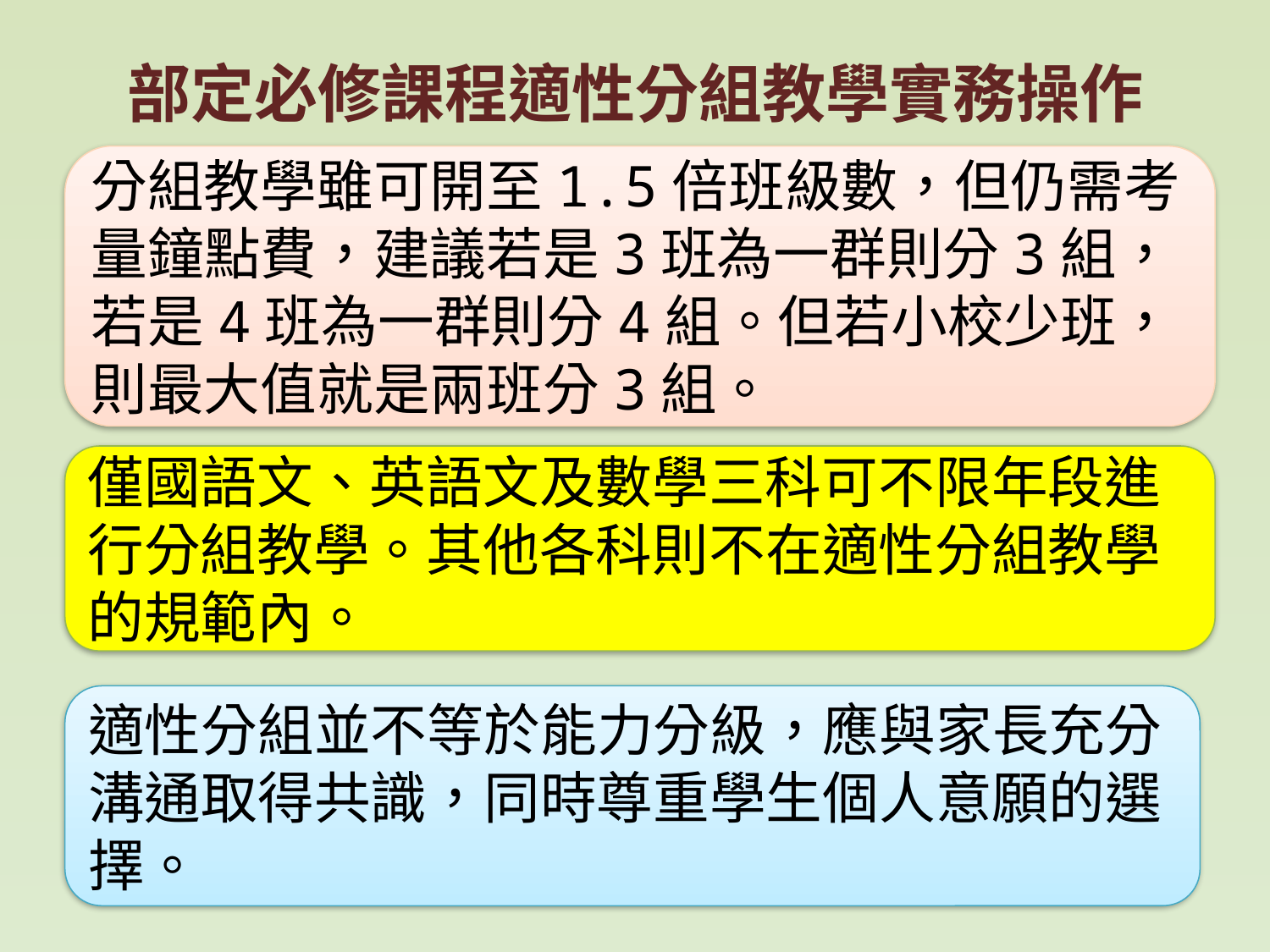

# 部定必修課程適性分組教學實務操作
分組教學雖可開至1.5倍班級數，但仍需考量鐘點費，建議若是3班為一群則分3組，若是4班為一群則分4組。但若小校少班，則最大值就是兩班分3組。
僅國語文、英語文及數學三科可不限年段進行分組教學。其他各科則不在適性分組教學的規範內。
適性分組並不等於能力分級，應與家長充分溝通取得共識，同時尊重學生個人意願的選擇。